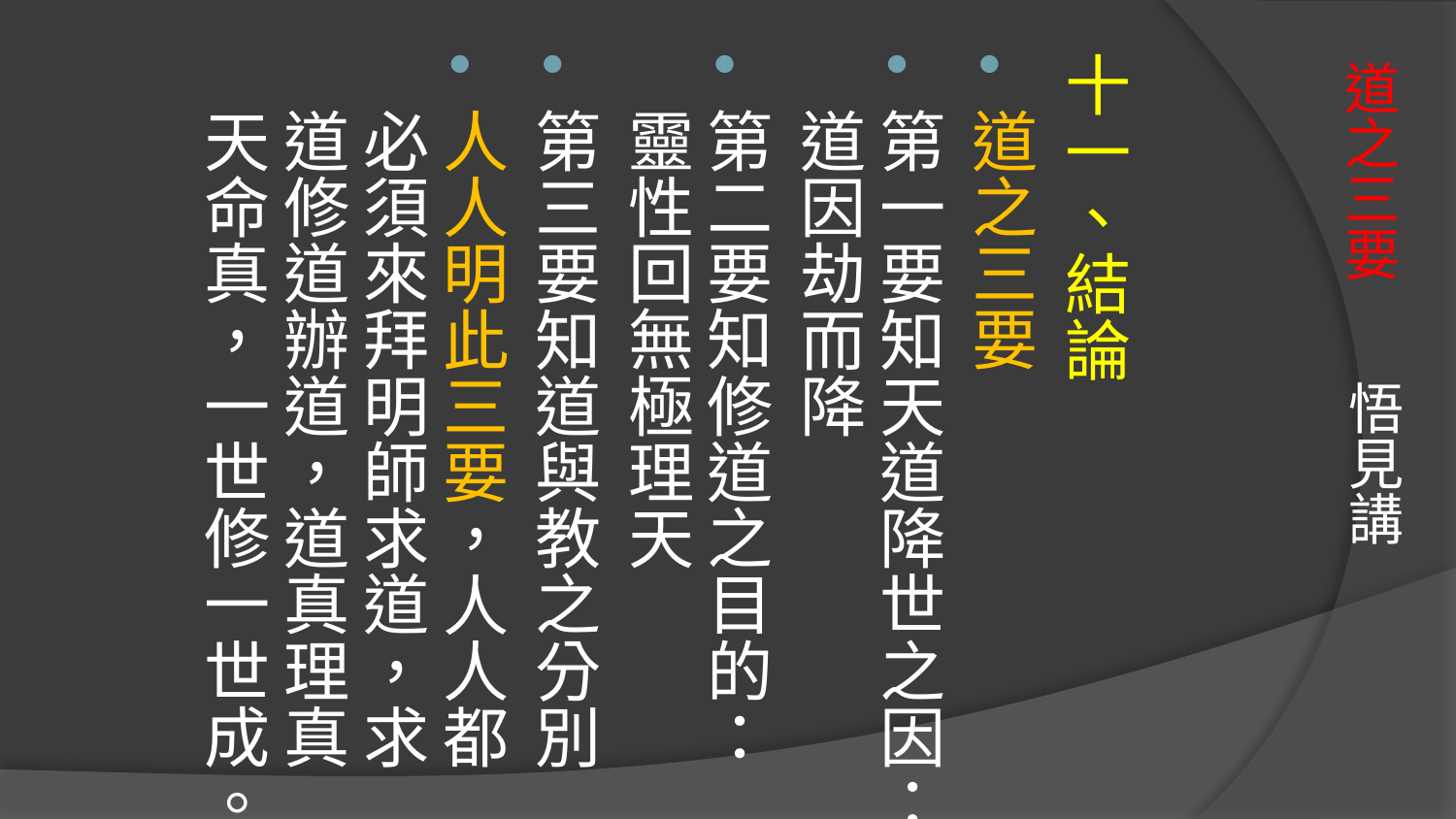

十一、結論
道之三要
第一要知天道降世之因：道因劫而降
第二要知修道之目的：靈性回無極理天
第三要知道與教之分別
人人明此三要，人人都必須來拜明師求道，求道修道辦道，道真理真天命真，一世修一世成。

# 道之三要        悟見講